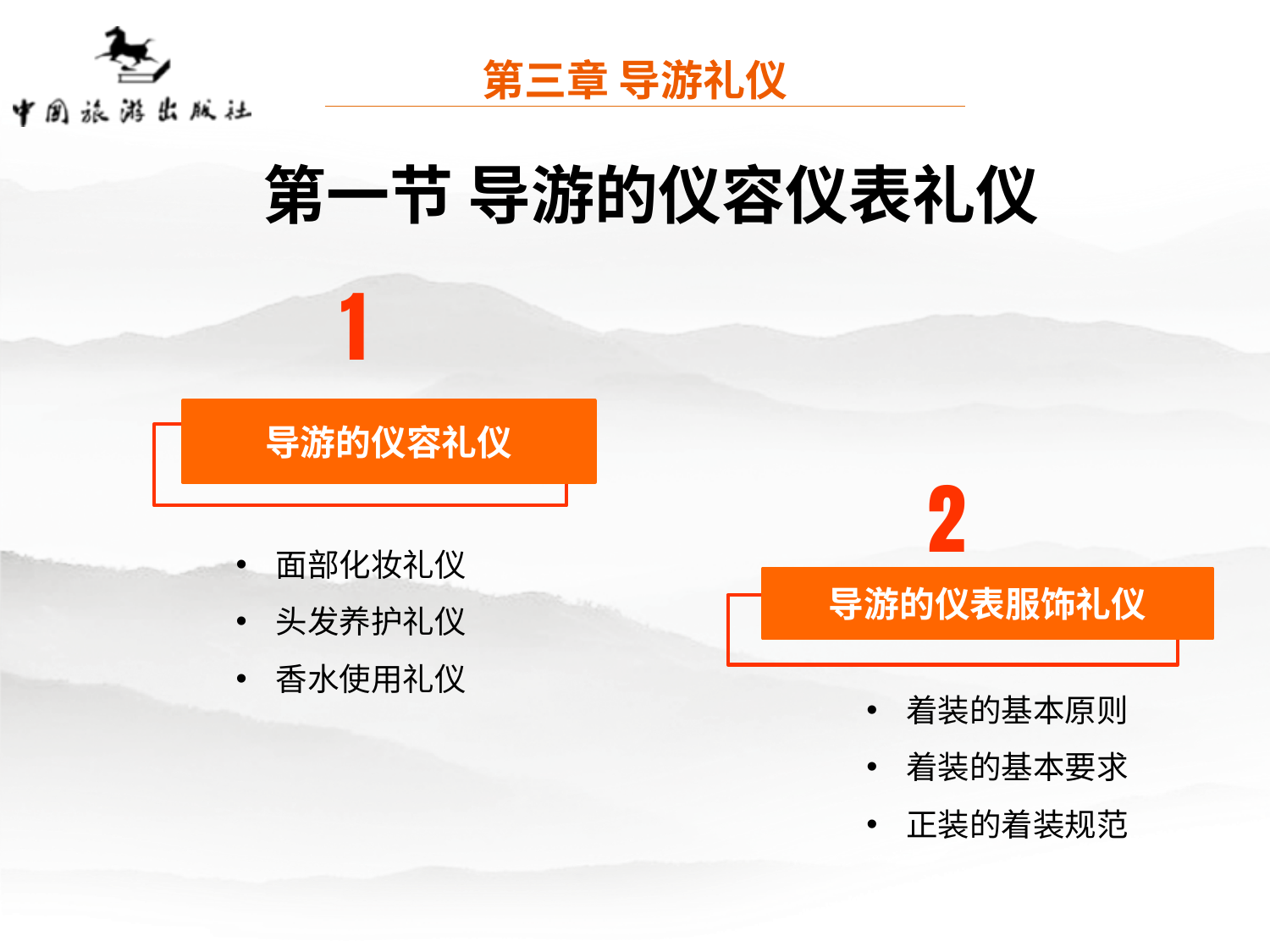

第三章 导游礼仪

第一节 导游的仪容仪表礼仪
1
导游的仪容礼仪

面部化妆礼仪
头发养护礼仪
香水使用礼仪
2
导游的仪表服饰礼仪

着装的基本原则
着装的基本要求
正装的着装规范